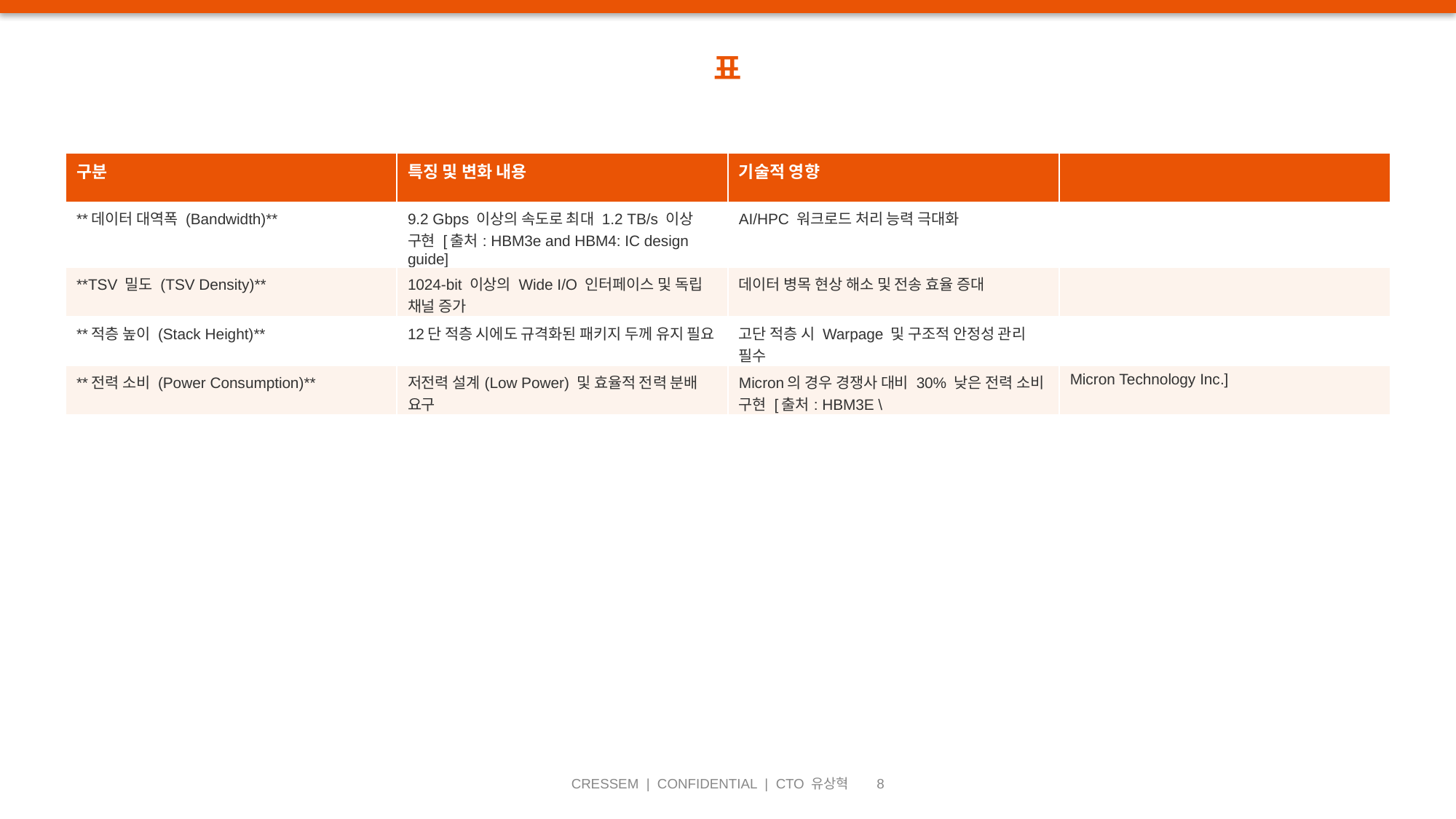

표
| 구분 | 특징 및 변화 내용 | 기술적 영향 |  |
| --- | --- | --- | --- |
| \*\*데이터 대역폭 (Bandwidth)\*\* | 9.2 Gbps 이상의 속도로 최대 1.2 TB/s 이상 구현 [출처: HBM3e and HBM4: IC design guide] | AI/HPC 워크로드 처리 능력 극대화 |  |
| \*\*TSV 밀도 (TSV Density)\*\* | 1024-bit 이상의 Wide I/O 인터페이스 및 독립 채널 증가 | 데이터 병목 현상 해소 및 전송 효율 증대 |  |
| \*\*적층 높이 (Stack Height)\*\* | 12단 적층 시에도 규격화된 패키지 두께 유지 필요 | 고단 적층 시 Warpage 및 구조적 안정성 관리 필수 |  |
| \*\*전력 소비 (Power Consumption)\*\* | 저전력 설계(Low Power) 및 효율적 전력 분배 요구 | Micron의 경우 경쟁사 대비 30% 낮은 전력 소비 구현 [출처: HBM3E \ | Micron Technology Inc.] |
CRESSEM  |  CONFIDENTIAL  |  CTO 유상혁        8